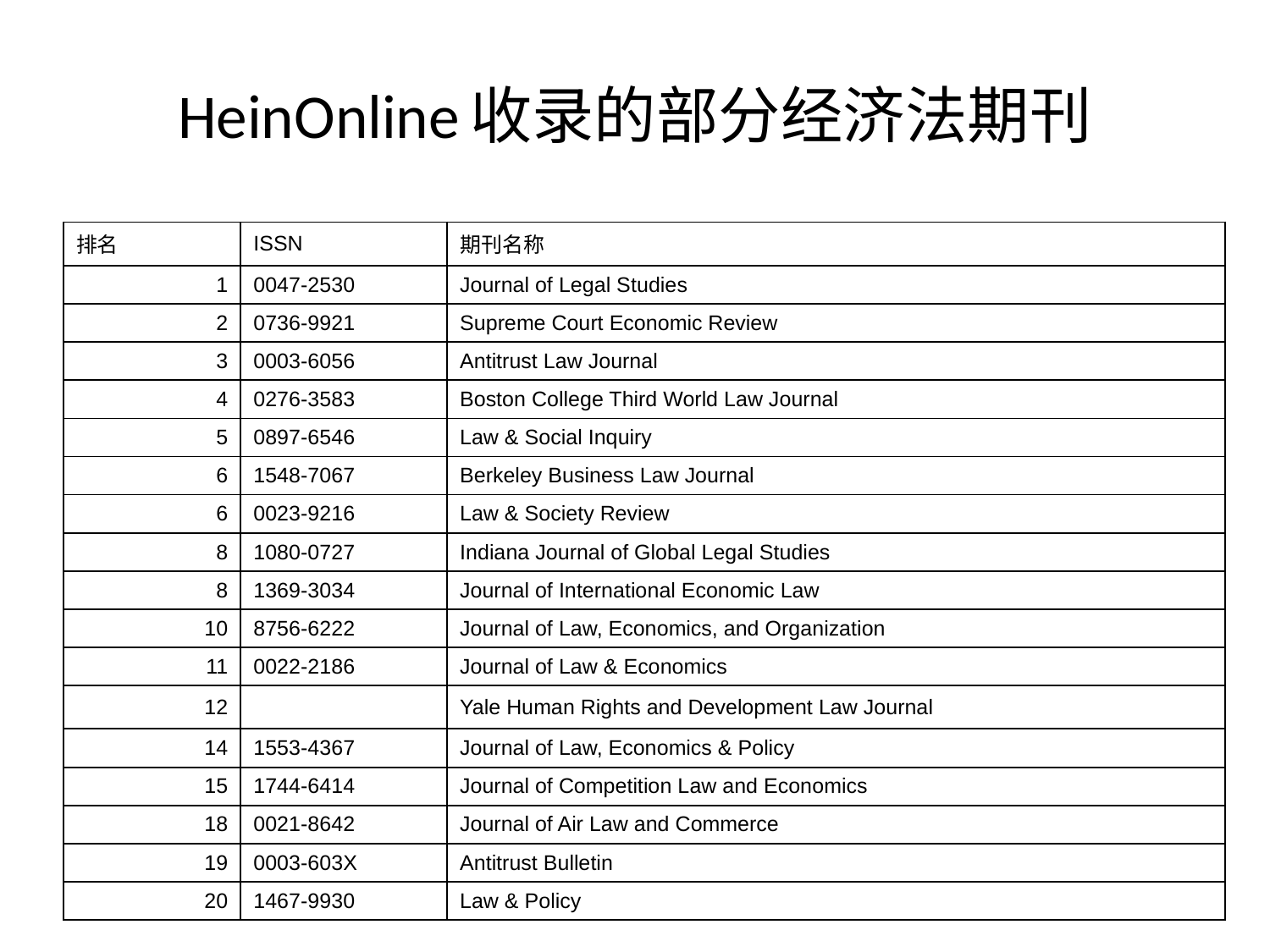

# HeinOnline收录的部分经济法期刊
| 排名 | ISSN | 期刊名称 |
| --- | --- | --- |
| 1 | 0047-2530 | Journal of Legal Studies |
| 2 | 0736-9921 | Supreme Court Economic Review |
| 3 | 0003-6056 | Antitrust Law Journal |
| 4 | 0276-3583 | Boston College Third World Law Journal |
| 5 | 0897-6546 | Law & Social Inquiry |
| 6 | 1548-7067 | Berkeley Business Law Journal |
| 6 | 0023-9216 | Law & Society Review |
| 8 | 1080-0727 | Indiana Journal of Global Legal Studies |
| 8 | 1369-3034 | Journal of International Economic Law |
| 10 | 8756-6222 | Journal of Law, Economics, and Organization |
| 11 | 0022-2186 | Journal of Law & Economics |
| 12 |  | Yale Human Rights and Development Law Journal |
| 14 | 1553-4367 | Journal of Law, Economics & Policy |
| 15 | 1744-6414 | Journal of Competition Law and Economics |
| 18 | 0021-8642 | Journal of Air Law and Commerce |
| 19 | 0003-603X | Antitrust Bulletin |
| 20 | 1467-9930 | Law & Policy |